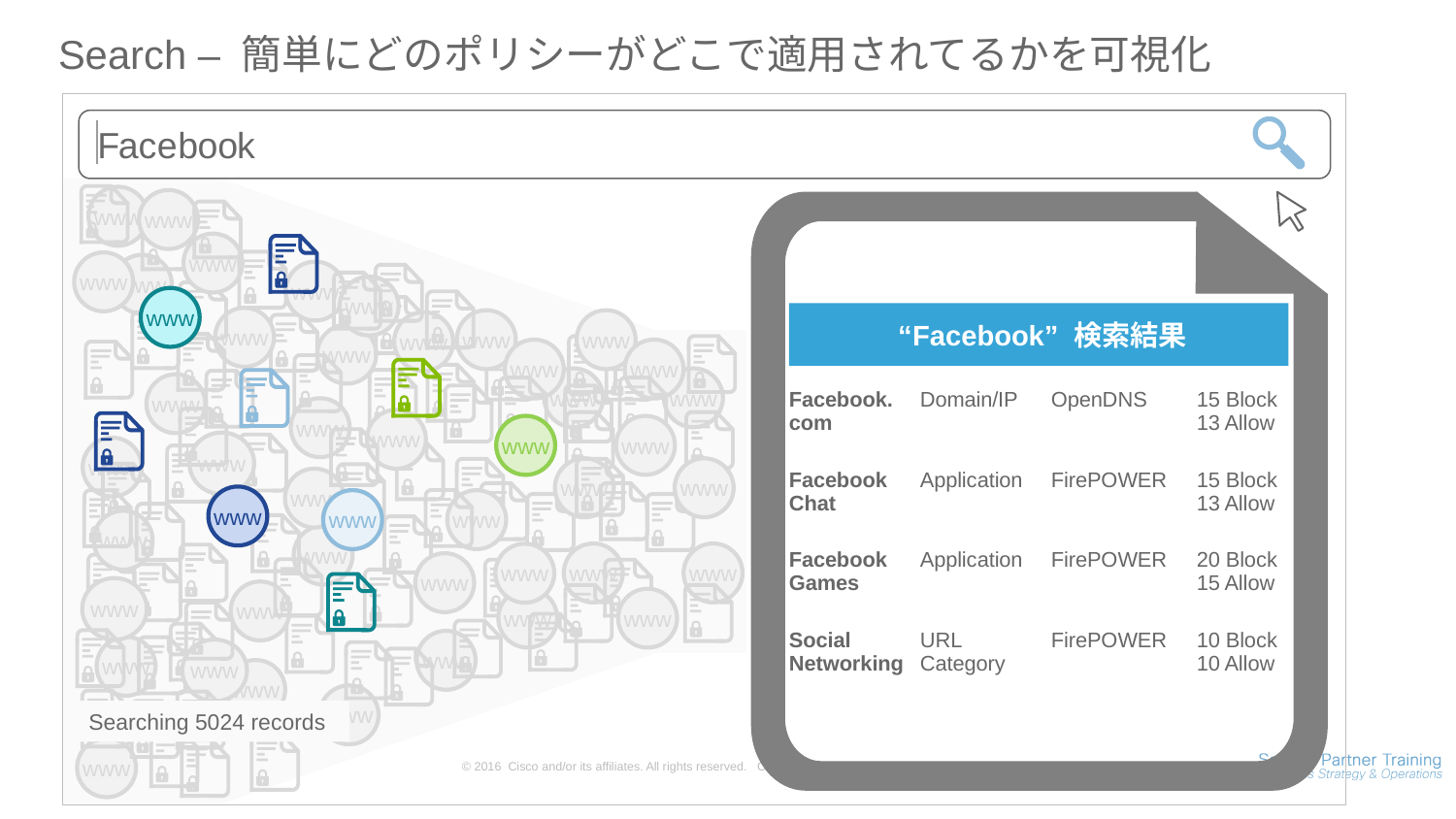

# Search – 簡単にどのポリシーがどこで適用されてるかを可視化

F
a
c
e
b
o
o
k

www
www

www

www
www
www

www

www

www

www
www
www

www

www
www

www
www

www

www

www

www
www

www

www

www
www

www

www

www
www

www

www

www
www
www

www

www
www

www
www

www

www
www

www
www

Searching 5024 records

www

www

www
www
www

 “Facebook” 検索結果
| Facebook. com | Domain/IP | OpenDNS | 15 Block 13 Allow |
| --- | --- | --- | --- |
| Facebook Chat | Application | FirePOWER | 15 Block 13 Allow |
| Facebook Games | Application | FirePOWER | 20 Block 15 Allow |
| Social Networking | URL Category | FirePOWER | 10 Block 10 Allow |